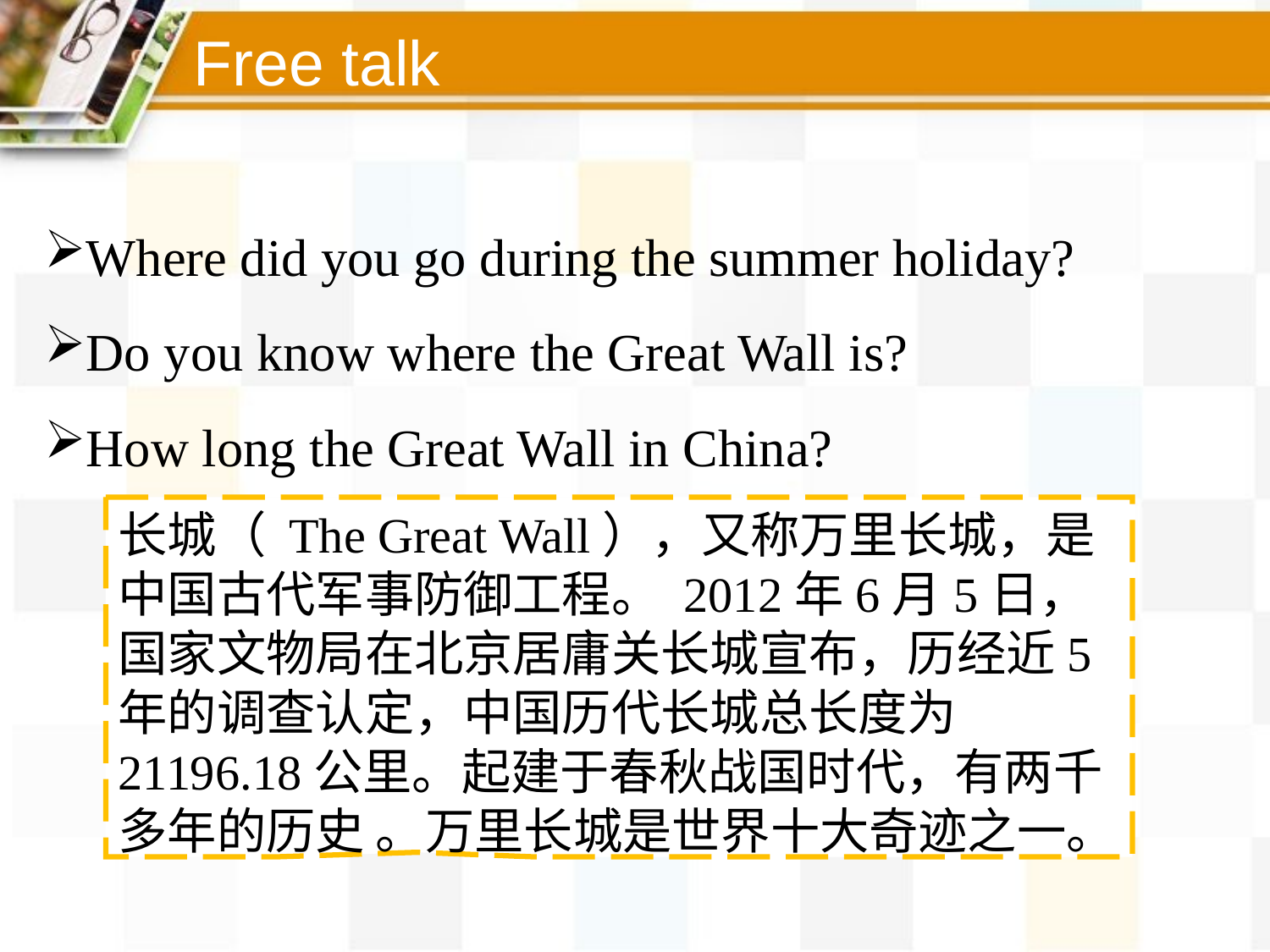

Free talk
Where did you go during the summer holiday?
Do you know where the Great Wall is?
How long the Great Wall in China?
长城（ The Great Wall），又称万里长城，是中国古代军事防御工程。 2012年6月5日，国家文物局在北京居庸关长城宣布，历经近5年的调查认定，中国历代长城总长度为21196.18公里。起建于春秋战国时代，有两千多年的历史 。万里长城是世界十大奇迹之一。